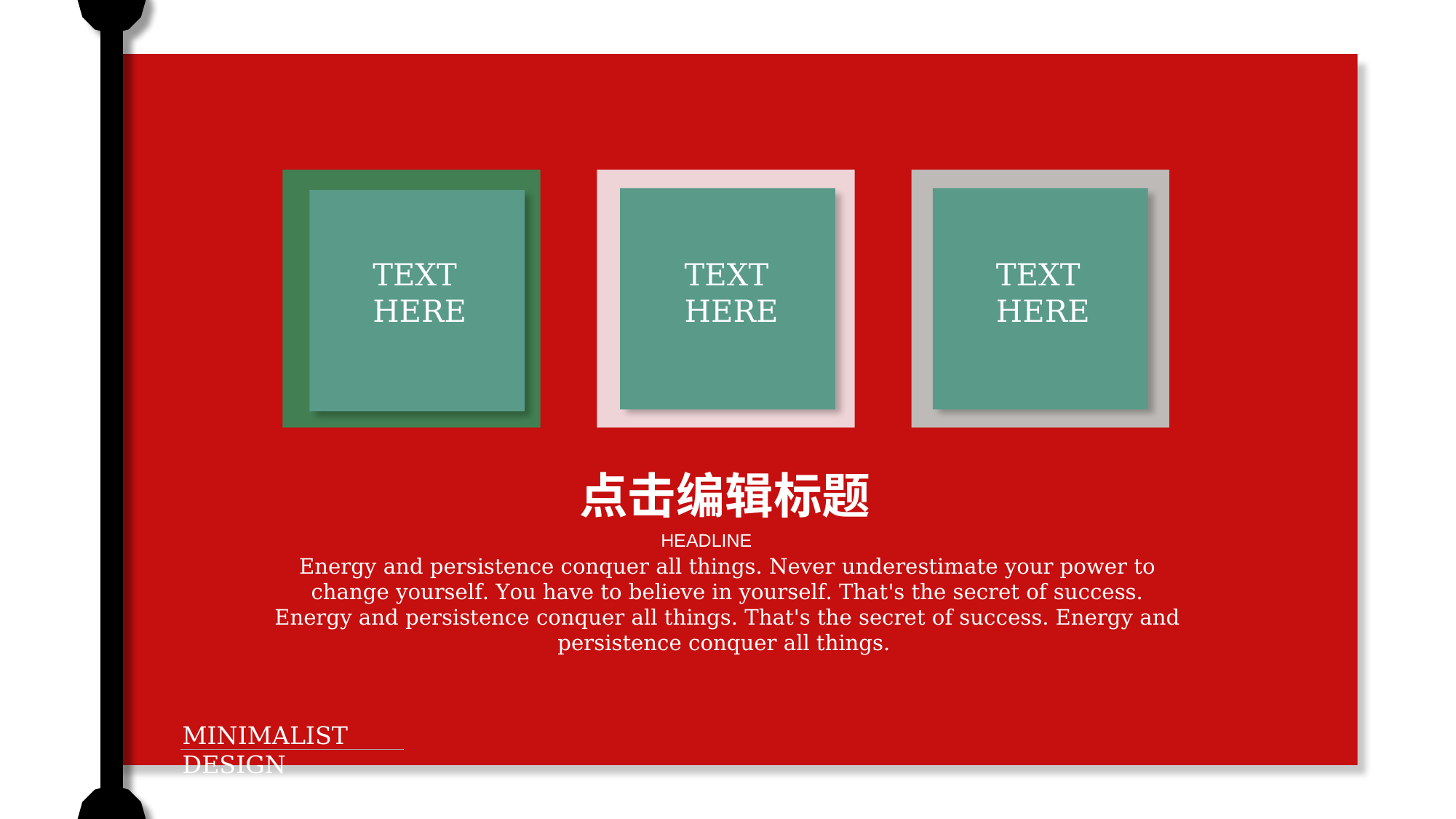

TEXT HERE

TEXT HERE

TEXT HERE
 点击编辑标题
HEADLINE
Energy and persistence conquer all things. Never underestimate your power to change yourself. You have to believe in yourself. That's the secret of success. Energy and persistence conquer all things. That's the secret of success. Energy and persistence conquer all things.

MINIMALIST DESIGN